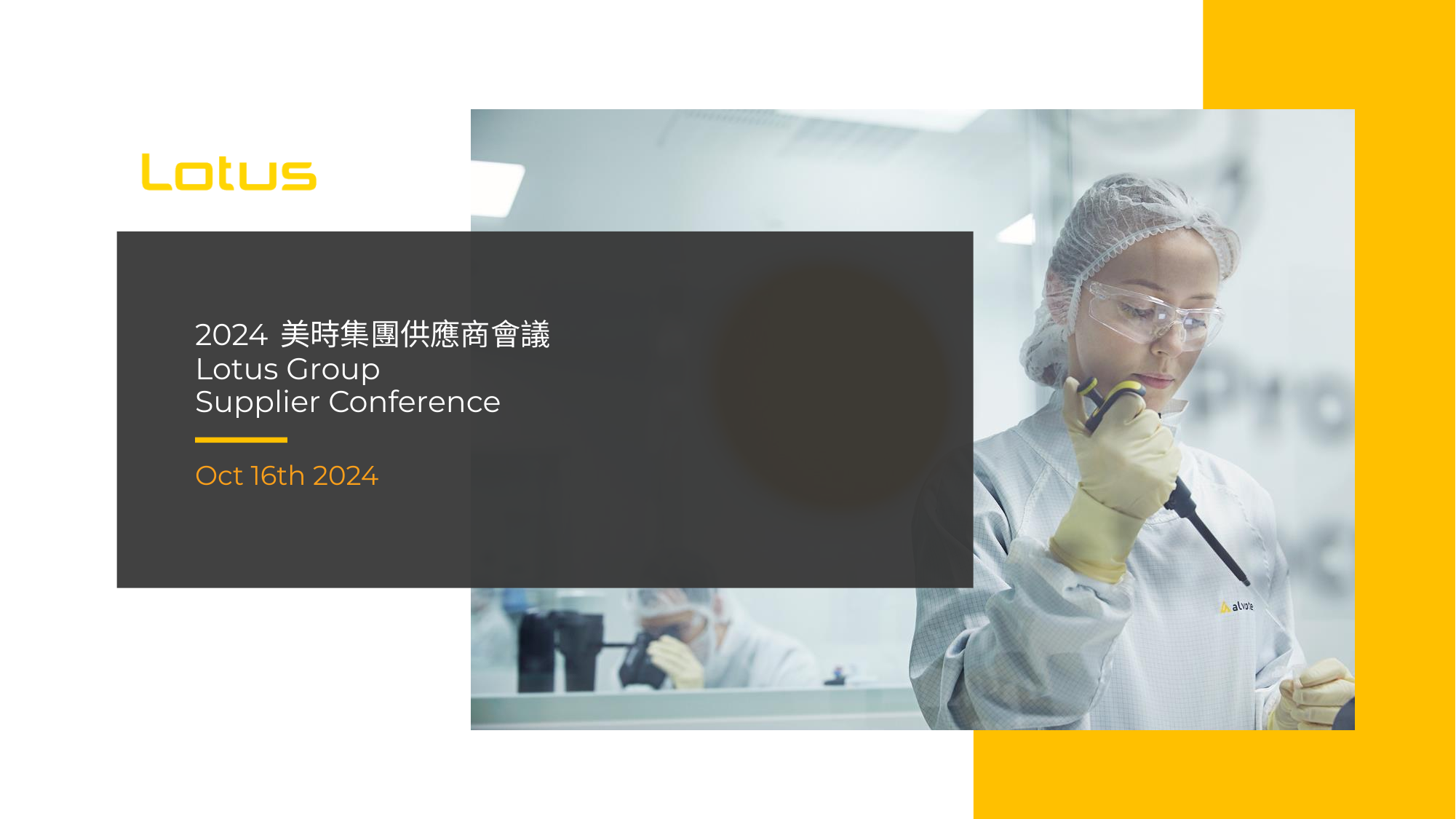

# 2024 美時集團供應商會議 Lotus Group Supplier Conference
Oct 16th 2024